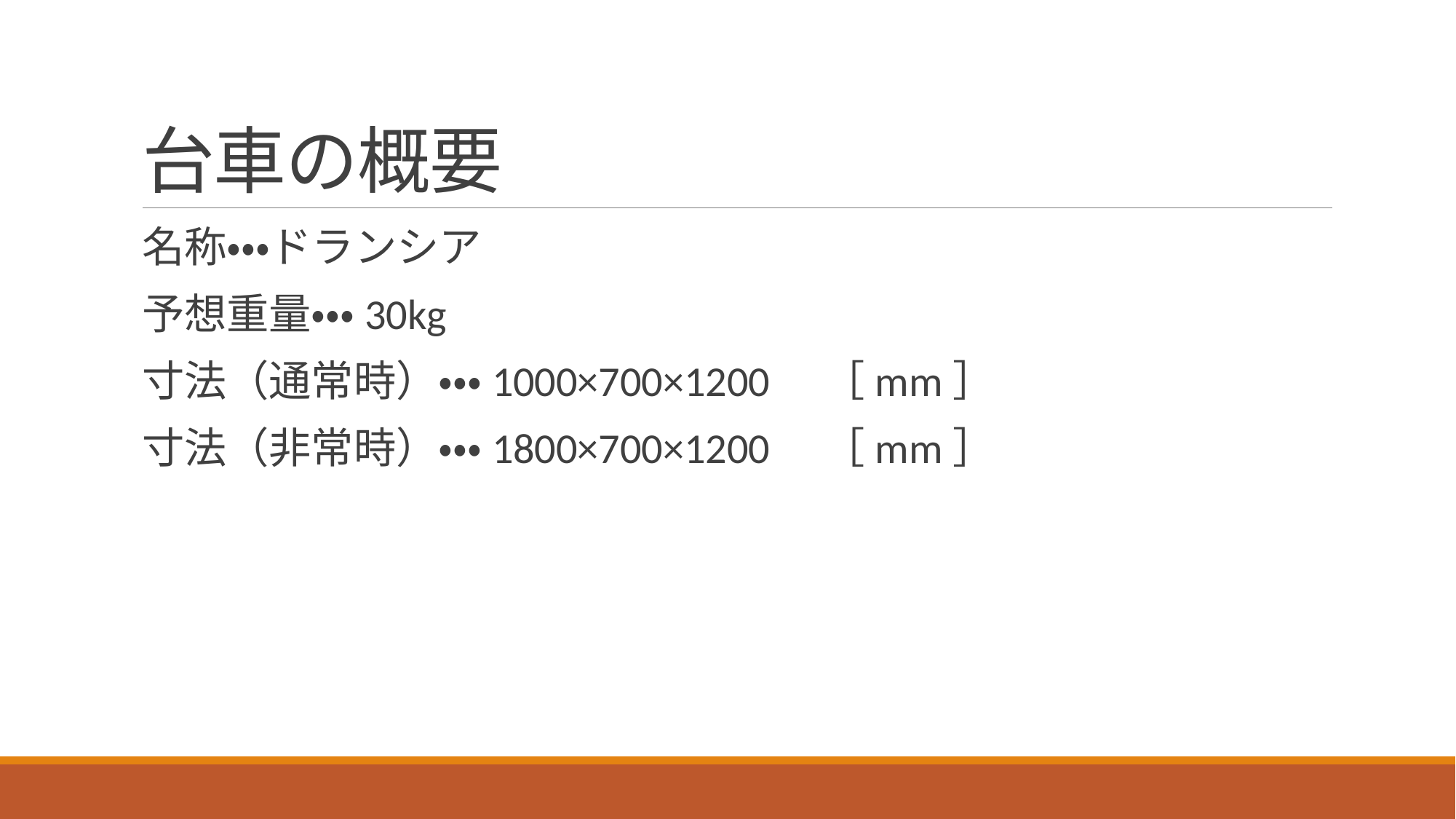

# 台車の概要
名称・・・ドランシア
予想重量・・・30kg
寸法（通常時）・・・1000×700×1200　［mm］
寸法（非常時）・・・1800×700×1200　［mm］